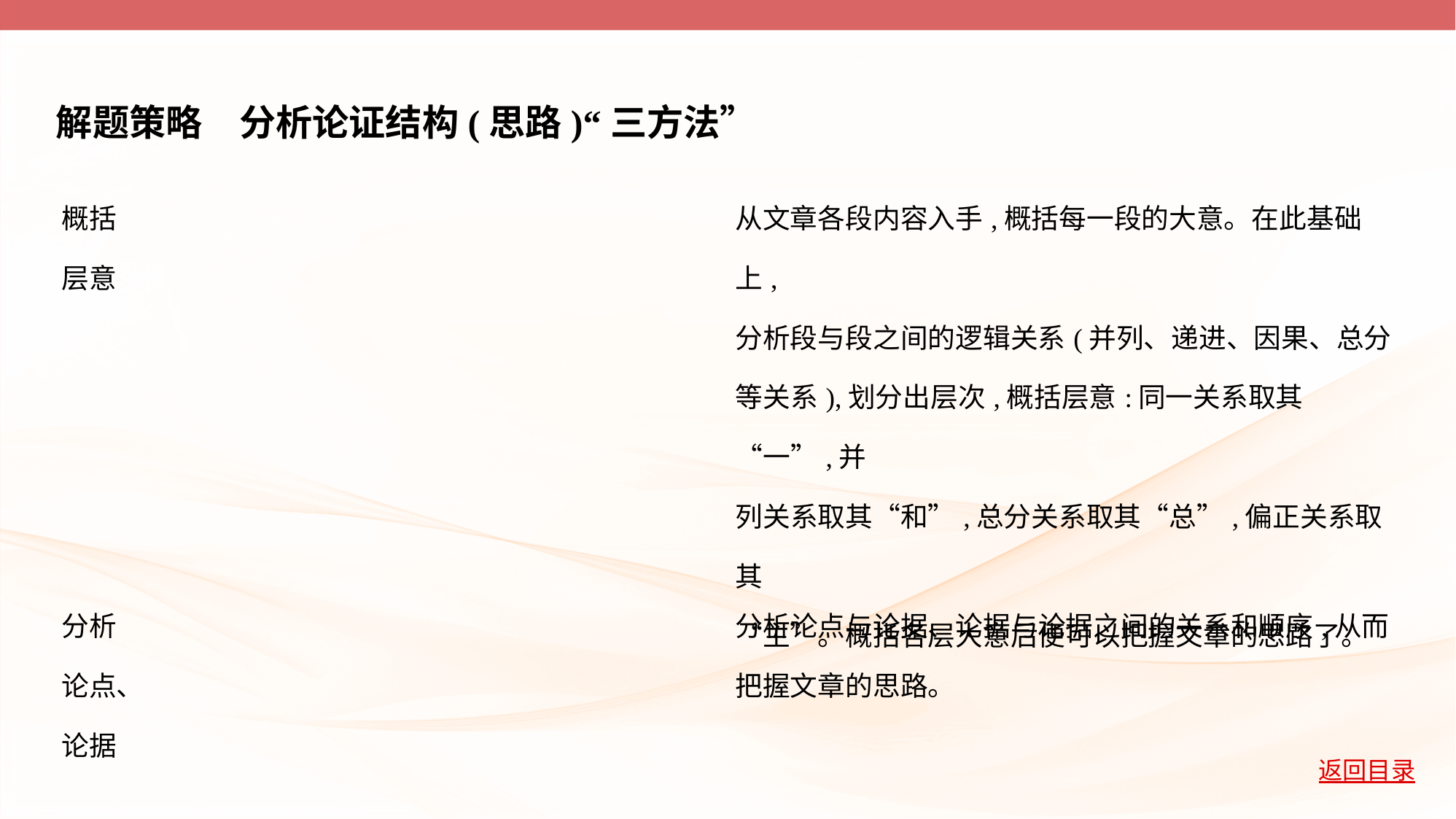

解题策略　分析论证结构(思路)“三方法”
| 概括 层意 | 从文章各段内容入手,概括每一段的大意。在此基础上, 分析段与段之间的逻辑关系(并列、递进、因果、总分 等关系),划分出层次,概括层意:同一关系取其“一”,并 列关系取其“和”,总分关系取其“总”,偏正关系取其 “主”。概括各层大意后便可以把握文章的思路了。 |
| --- | --- |
| 分析 论点、 论据 | 分析论点与论据、论据与论据之间的关系和顺序,从而 把握文章的思路。 |